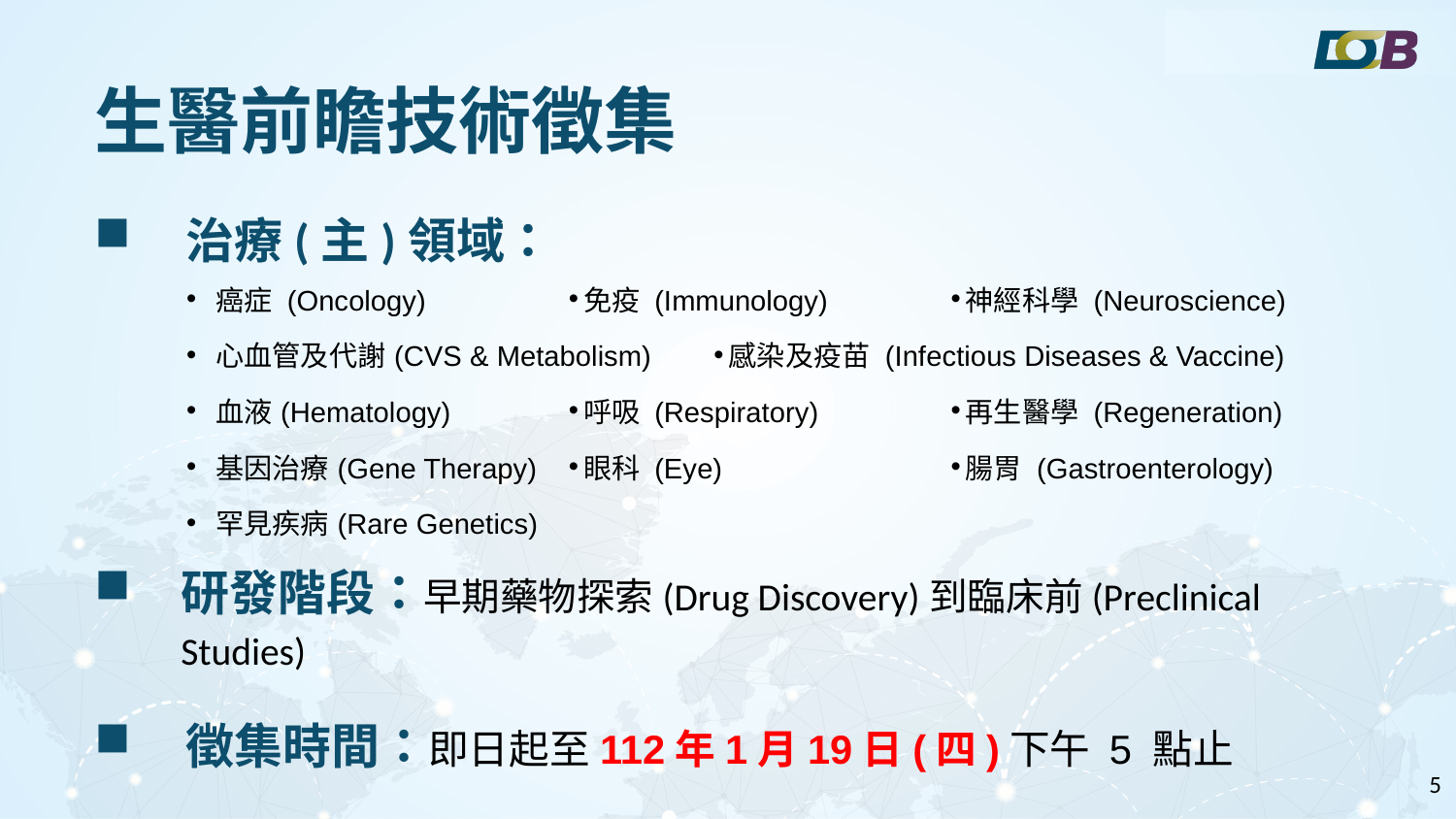

# 生醫前瞻技術徵集
治療(主)領域：

研發階段：早期藥物探索(Drug Discovery)到臨床前(Preclinical Studies)
徵集時間：即日起至112年1月19日(四)下午 5 點止

| 癌症 (Oncology) | 免疫 (Immunology) |  | 神經科學 (Neuroscience) |
| --- | --- | --- | --- |
| 心血管及代謝(CVS & Metabolism) |  | 感染及疫苗 (Infectious Diseases & Vaccine) |  |
| 血液(Hematology) | 呼吸 (Respiratory) |  | 再生醫學 (Regeneration) |
| 基因治療(Gene Therapy) | 眼科 (Eye) |  | 腸胃 (Gastroenterology) |
| 罕見疾病(Rare Genetics) |  |  |  |
5